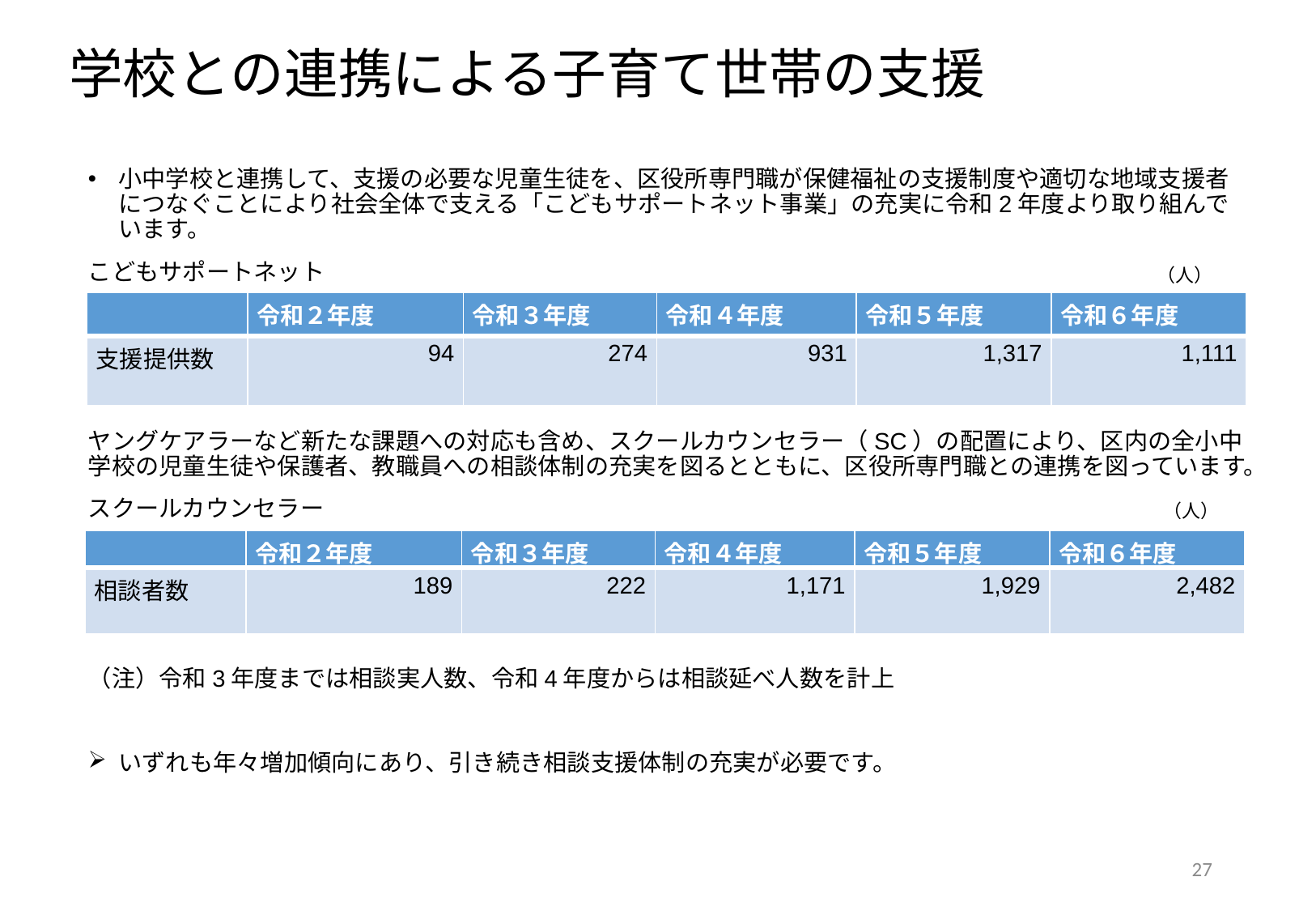

# 学校との連携による子育て世帯の支援

小中学校と連携して、支援の必要な児童生徒を、区役所専門職が保健福祉の支援制度や適切な地域支援者につなぐことにより社会全体で支える「こどもサポートネット事業」の充実に令和2年度より取り組んでいます。
こどもサポートネット

ヤングケアラーなど新たな課題への対応も含め、スクールカウンセラー（SC）の配置により、区内の全小中学校の児童生徒や保護者、教職員への相談体制の充実を図るとともに、区役所専門職との連携を図っています。
スクールカウンセラー

（注）令和3年度までは相談実人数、令和4年度からは相談延べ人数を計上

いずれも年々増加傾向にあり、引き続き相談支援体制の充実が必要です。

（人）
|  | 令和２年度 | 令和３年度 | 令和４年度 | 令和５年度 | 令和６年度 |
| --- | --- | --- | --- | --- | --- |
| 支援提供数 | 94 | 274 | 931 | 1,317 | 1,111 |
（人）
|  | 令和２年度 | 令和３年度 | 令和４年度 | 令和５年度 | 令和６年度 |
| --- | --- | --- | --- | --- | --- |
| 相談者数 | 189 | 222 | 1,171 | 1,929 | 2,482 |
27